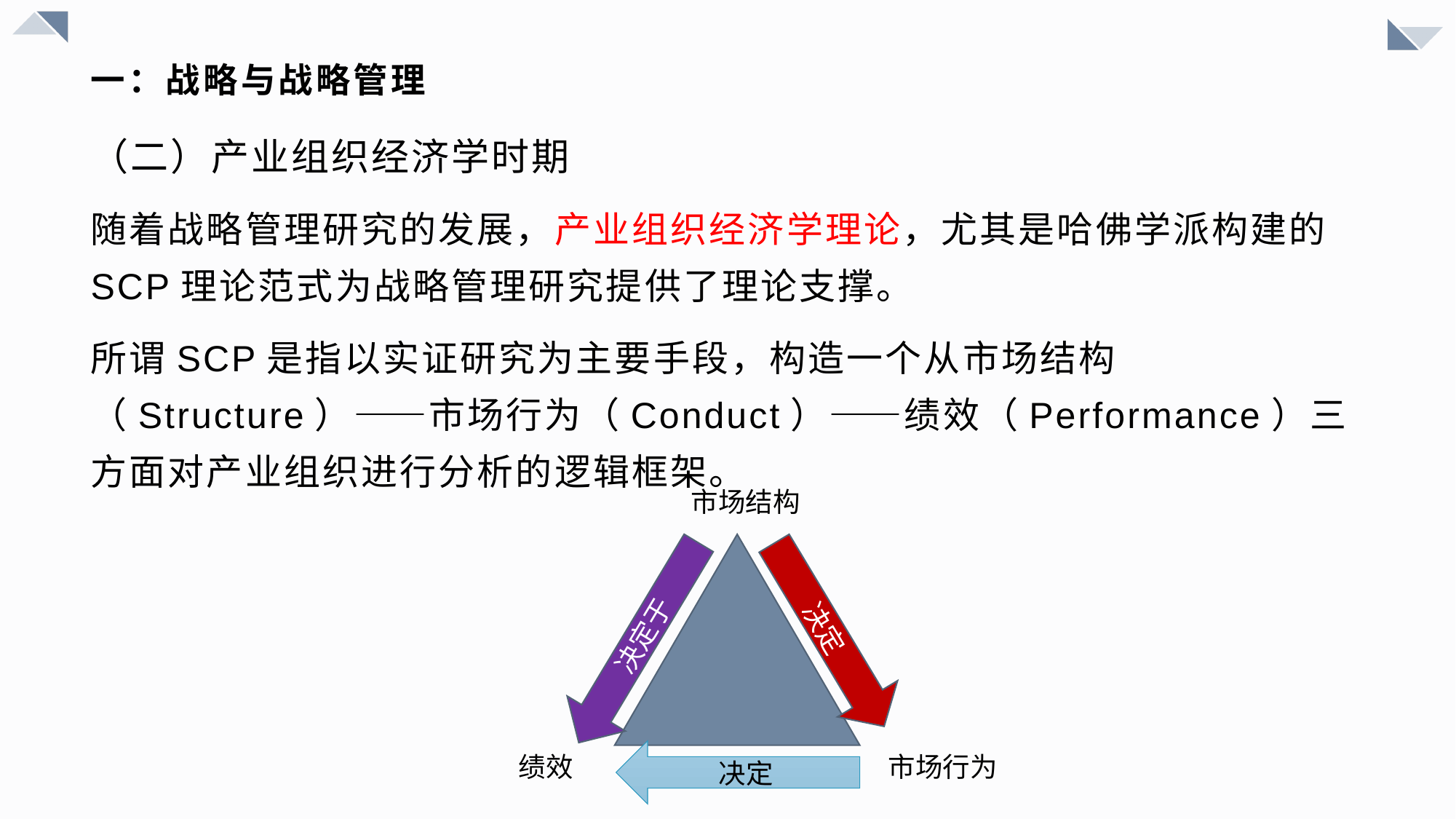

# 一：战略与战略管理
（二）产业组织经济学时期
随着战略管理研究的发展，产业组织经济学理论，尤其是哈佛学派构建的SCP理论范式为战略管理研究提供了理论支撑。
所谓SCP是指以实证研究为主要手段，构造一个从市场结构（Structure）——市场行为（Conduct）——绩效（Performance）三方面对产业组织进行分析的逻辑框架。

市场结构

决定
决定于
决定
绩效
市场行为